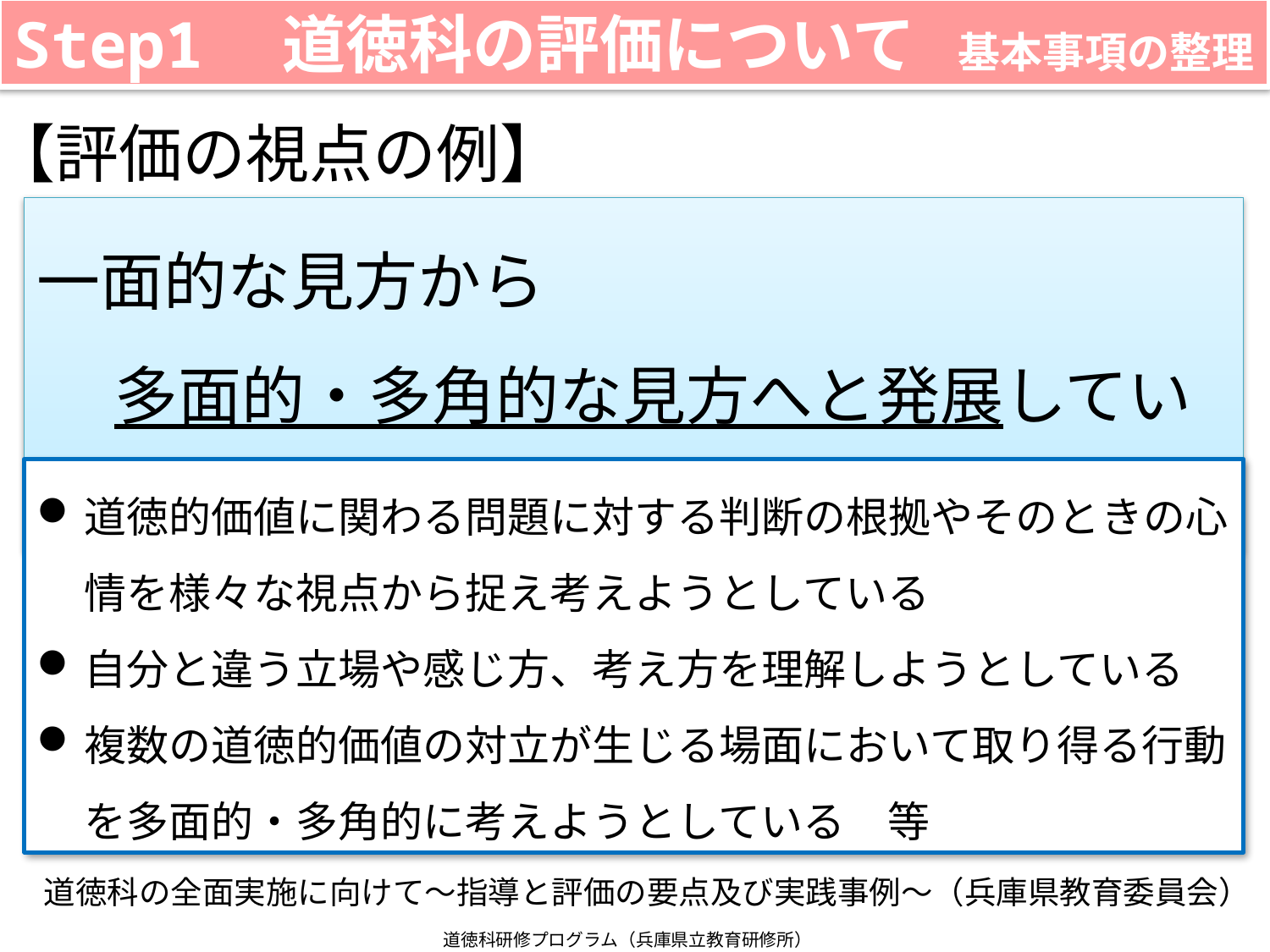

Step1　道徳科の評価について　基本事項の整理
【評価の視点の例】
一面的な見方から
　 多面的・多角的な見方へと発展しているか
道徳的価値に関わる問題に対する判断の根拠やそのときの心情を様々な視点から捉え考えようとしている
自分と違う立場や感じ方、考え方を理解しようとしている
複数の道徳的価値の対立が生じる場面において取り得る行動を多面的・多角的に考えようとしている　等
道徳科の全面実施に向けて～指導と評価の要点及び実践事例～（兵庫県教育委員会）
道徳科研修プログラム（兵庫県立教育研修所）